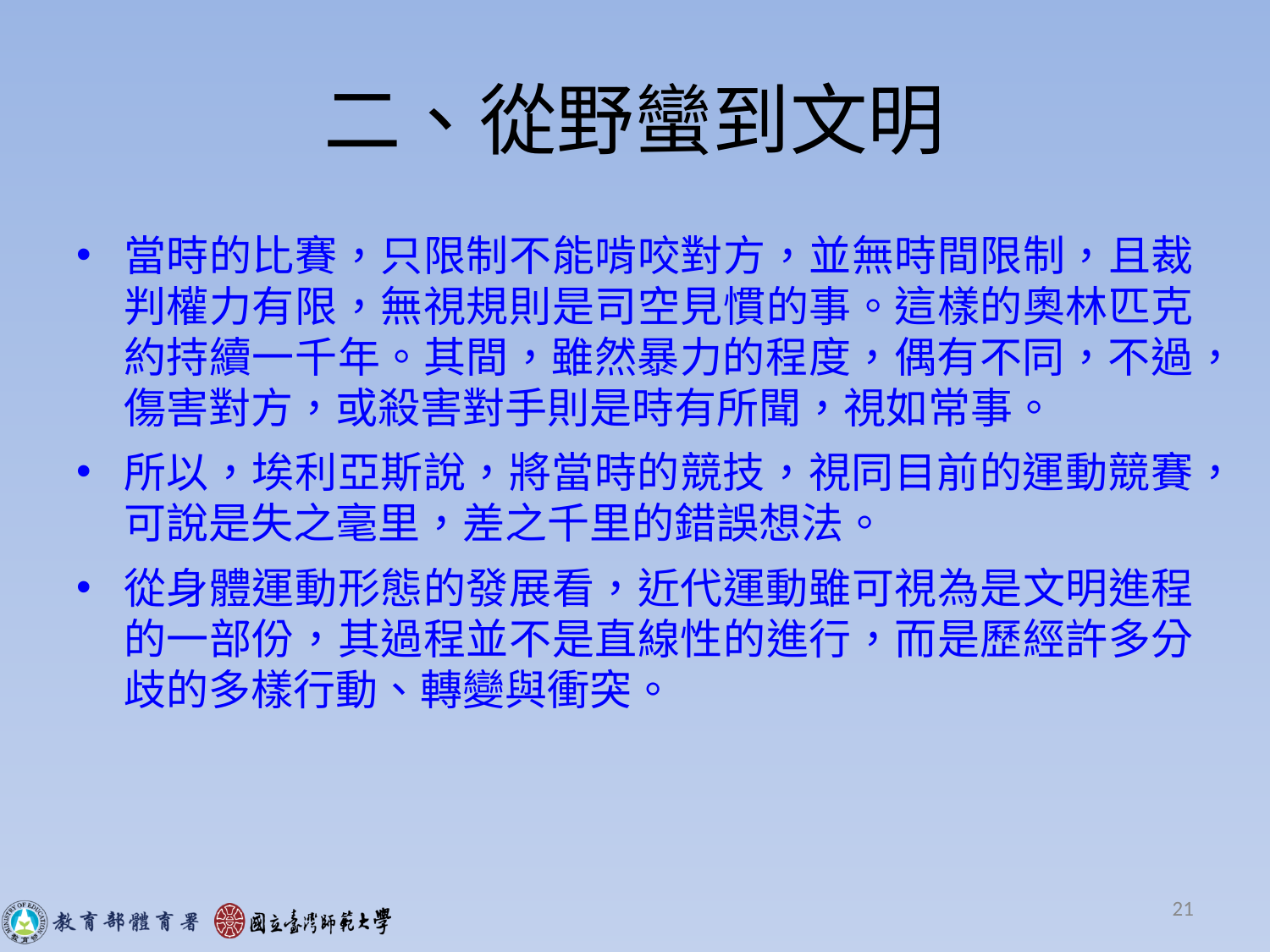

# 二、從野蠻到文明
當時的比賽，只限制不能啃咬對方，並無時間限制，且裁判權力有限，無視規則是司空見慣的事。這樣的奧林匹克約持續一千年。其間，雖然暴力的程度，偶有不同，不過，傷害對方，或殺害對手則是時有所聞，視如常事。
所以，埃利亞斯說，將當時的競技，視同目前的運動競賽，可說是失之毫里，差之千里的錯誤想法。
從身體運動形態的發展看，近代運動雖可視為是文明進程的一部份，其過程並不是直線性的進行，而是歷經許多分歧的多樣行動、轉變與衝突。
21